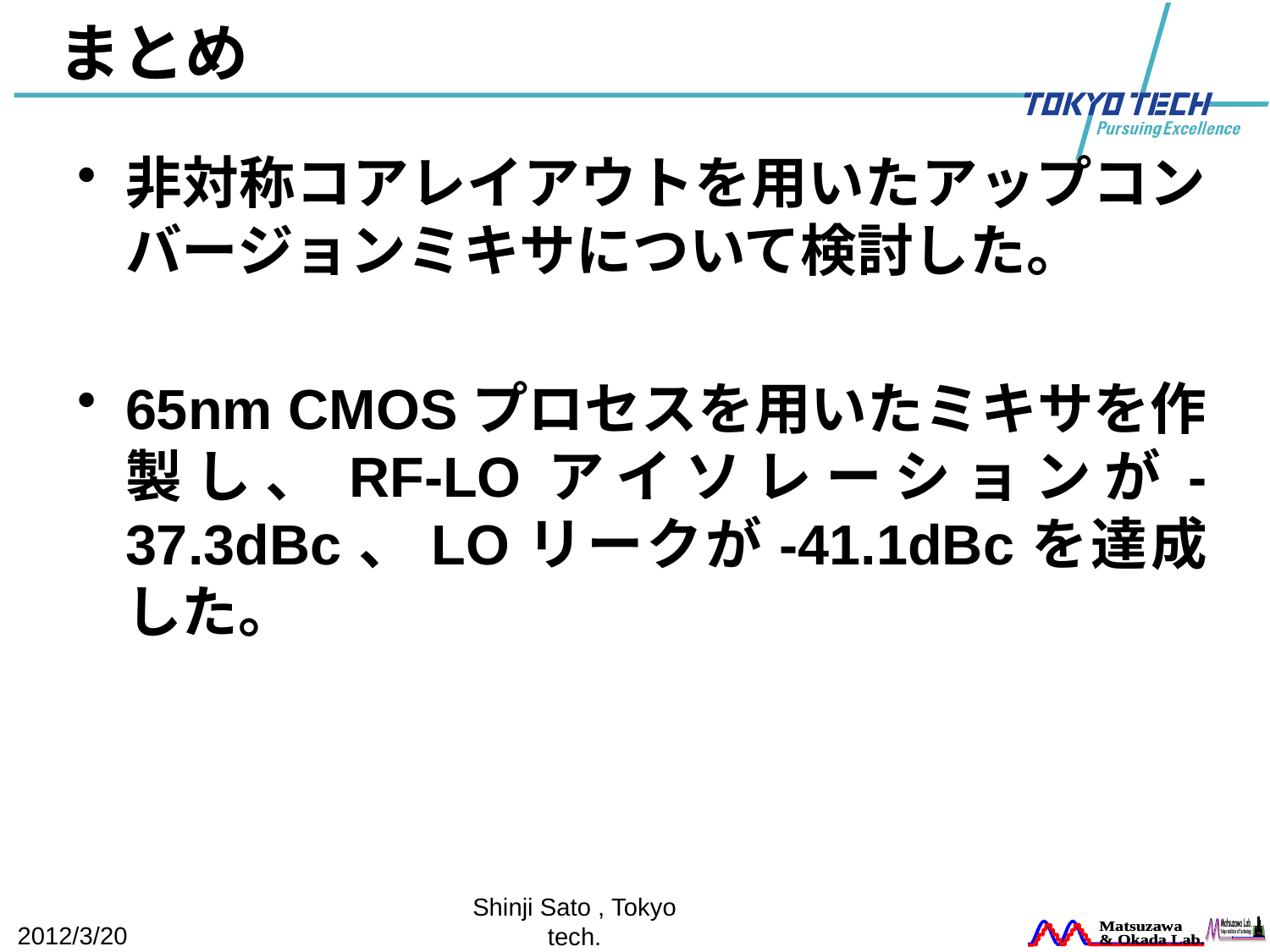

# まとめ
非対称コアレイアウトを用いたアップコンバージョンミキサについて検討した。

65nm CMOSプロセスを用いたミキサを作製し、RF-LOアイソレーションが-37.3dBc、LOリークが-41.1dBcを達成した。
2012/3/20
Shinji Sato , Tokyo tech.